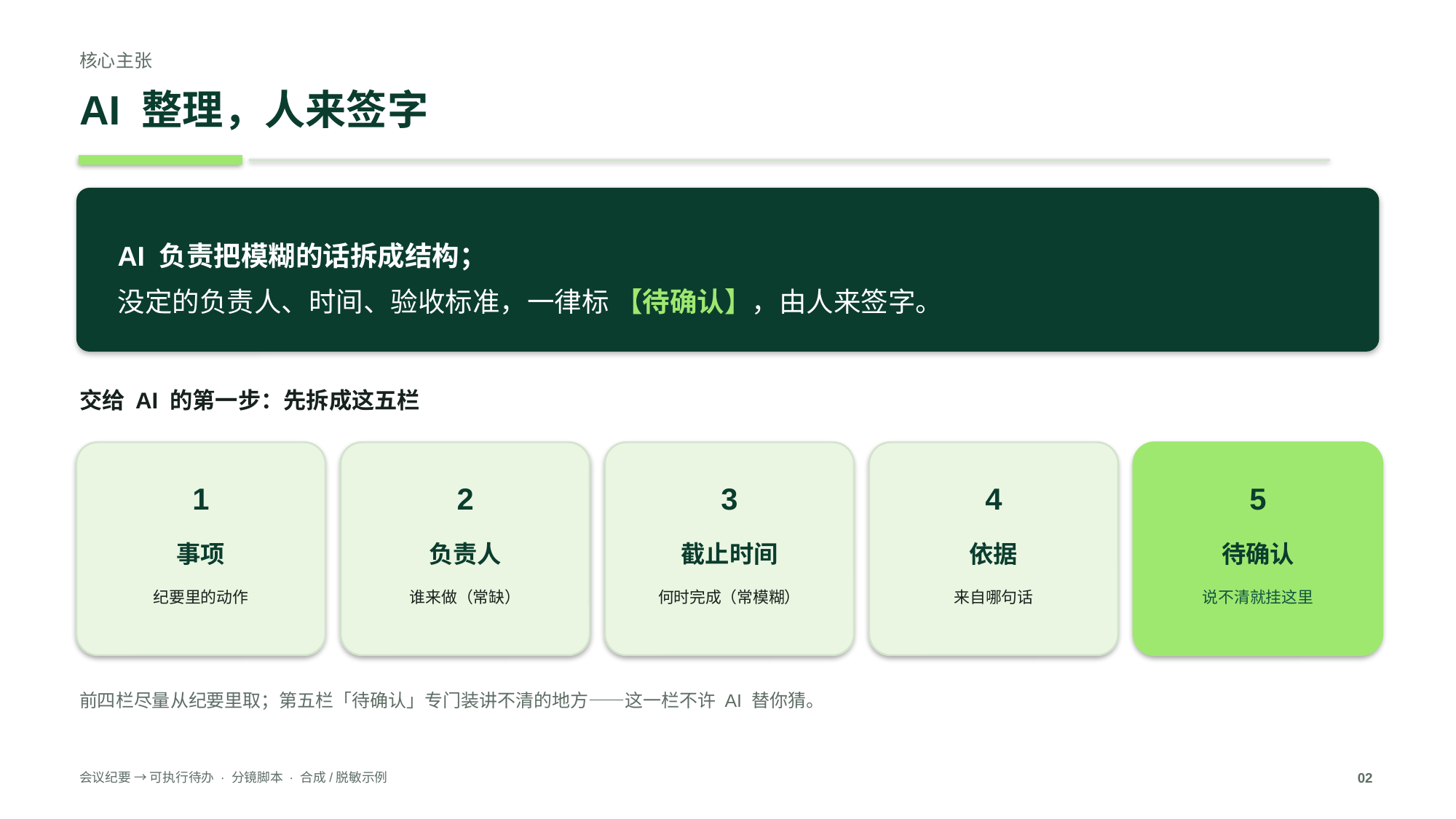

核心主张
AI 整理，人来签字

AI 负责把模糊的话拆成结构；
没定的负责人、时间、验收标准，一律标 【待确认】，由人来签字。
交给 AI 的第一步：先拆成这五栏

1
2
3
4
5
事项
负责人
截止时间
依据
待确认
纪要里的动作
谁来做（常缺）
何时完成（常模糊）
来自哪句话
说不清就挂这里
前四栏尽量从纪要里取；第五栏「待确认」专门装讲不清的地方——这一栏不许 AI 替你猜。
会议纪要 → 可执行待办 · 分镜脚本 · 合成/脱敏示例
02